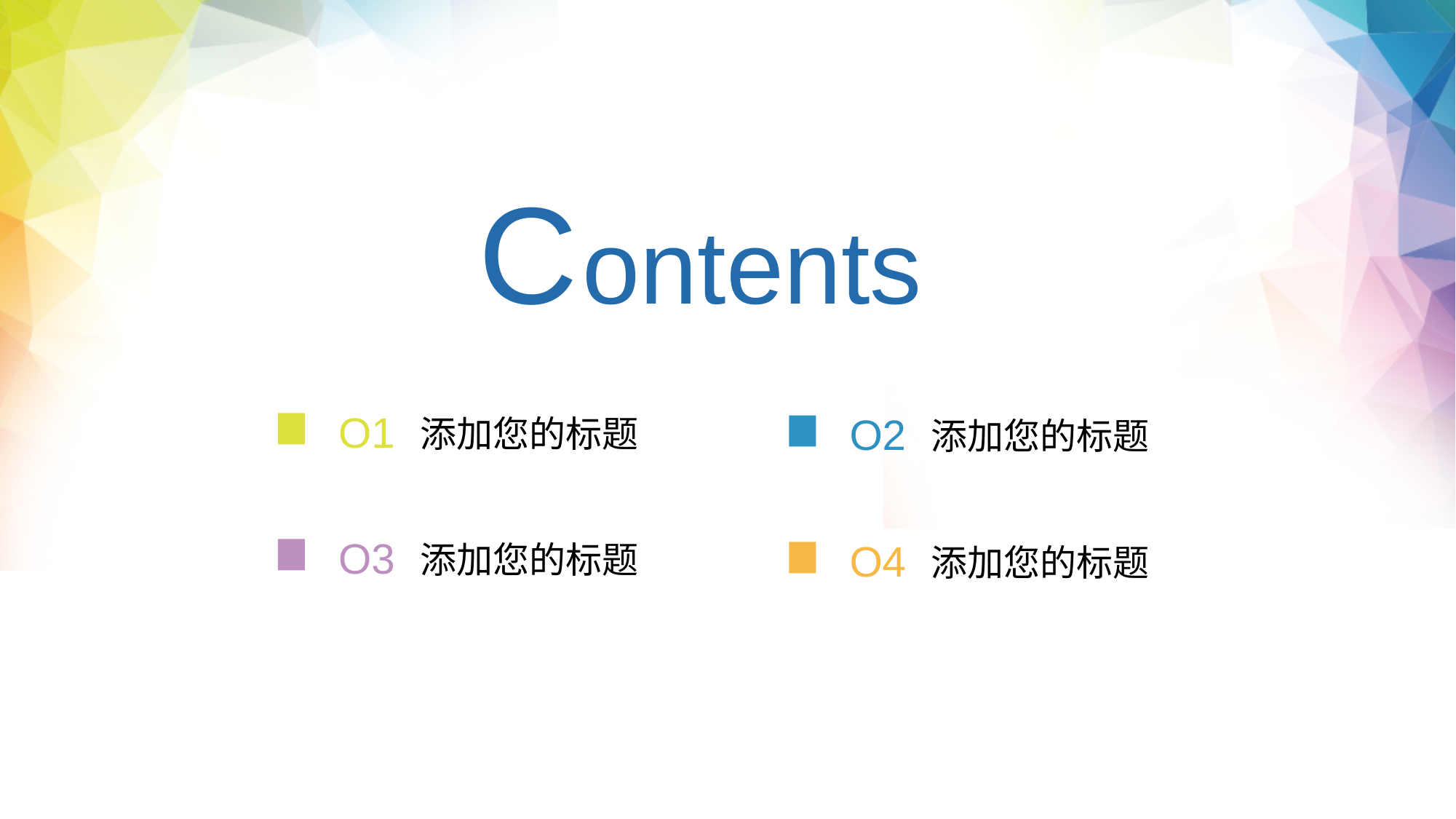

Contents
添加您的标题
O1

添加您的标题
O2

添加您的标题
O3

添加您的标题
O4